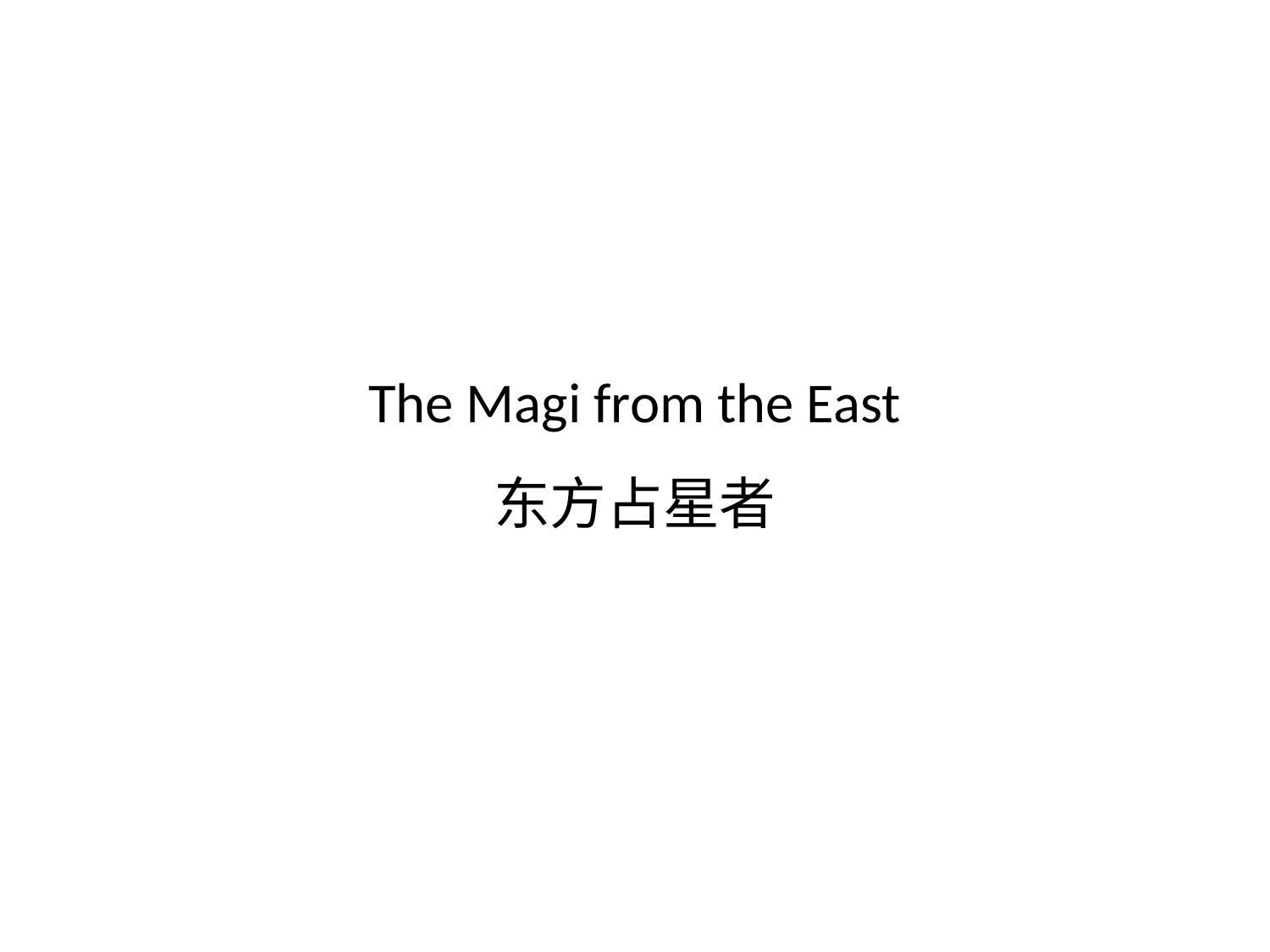

# The Magi from the East 东方占星者